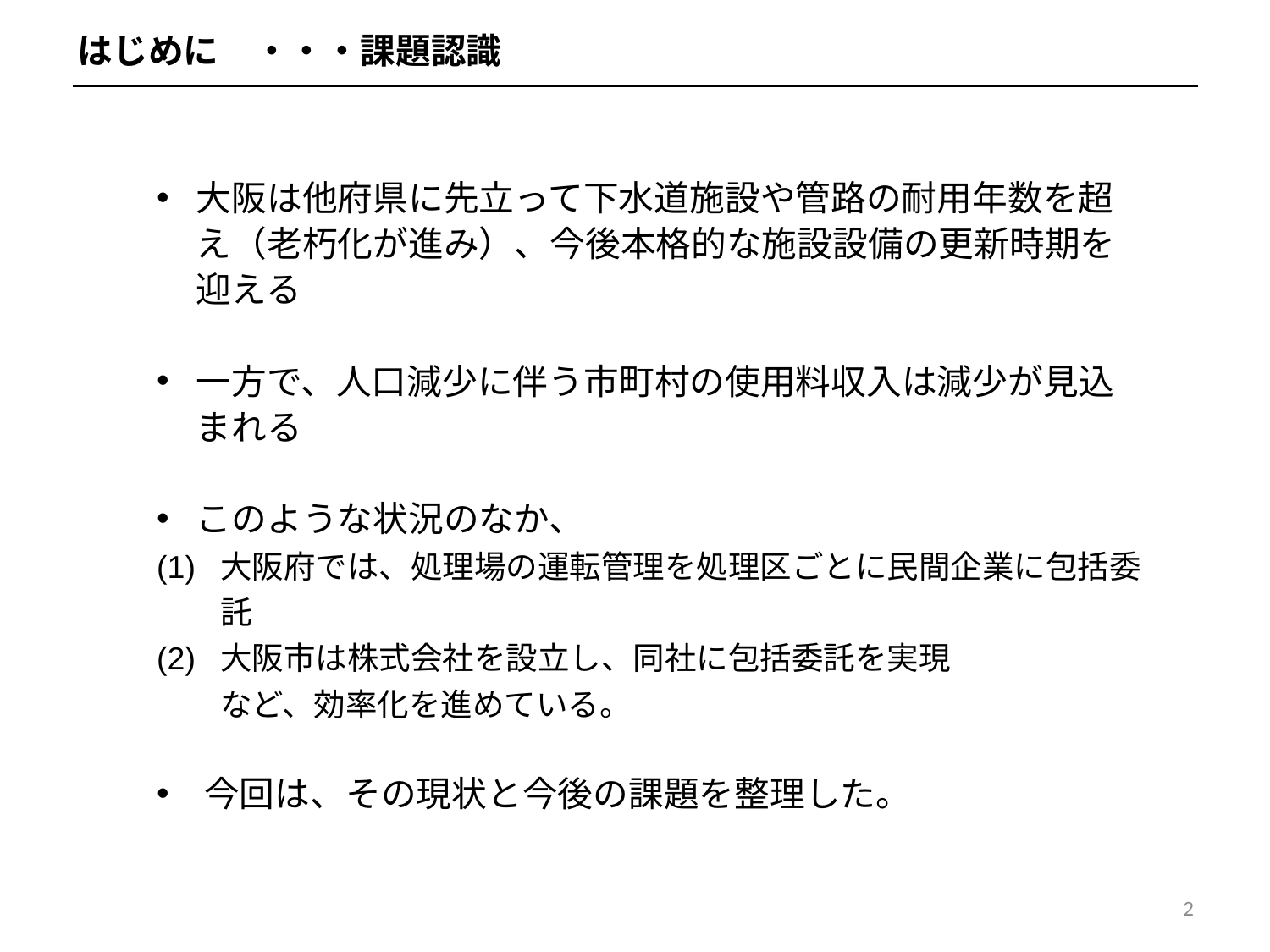

はじめに　・・・課題認識
大阪は他府県に先立って下水道施設や管路の耐用年数を超え（老朽化が進み）、今後本格的な施設設備の更新時期を迎える

一方で、人口減少に伴う市町村の使⽤料収⼊は減少が見込まれる

このような状況のなか、
大阪府では、処理場の運転管理を処理区ごとに民間企業に包括委託
大阪市は株式会社を設立し、同社に包括委託を実現
　　など、効率化を進めている。

今回は、その現状と今後の課題を整理した。
2